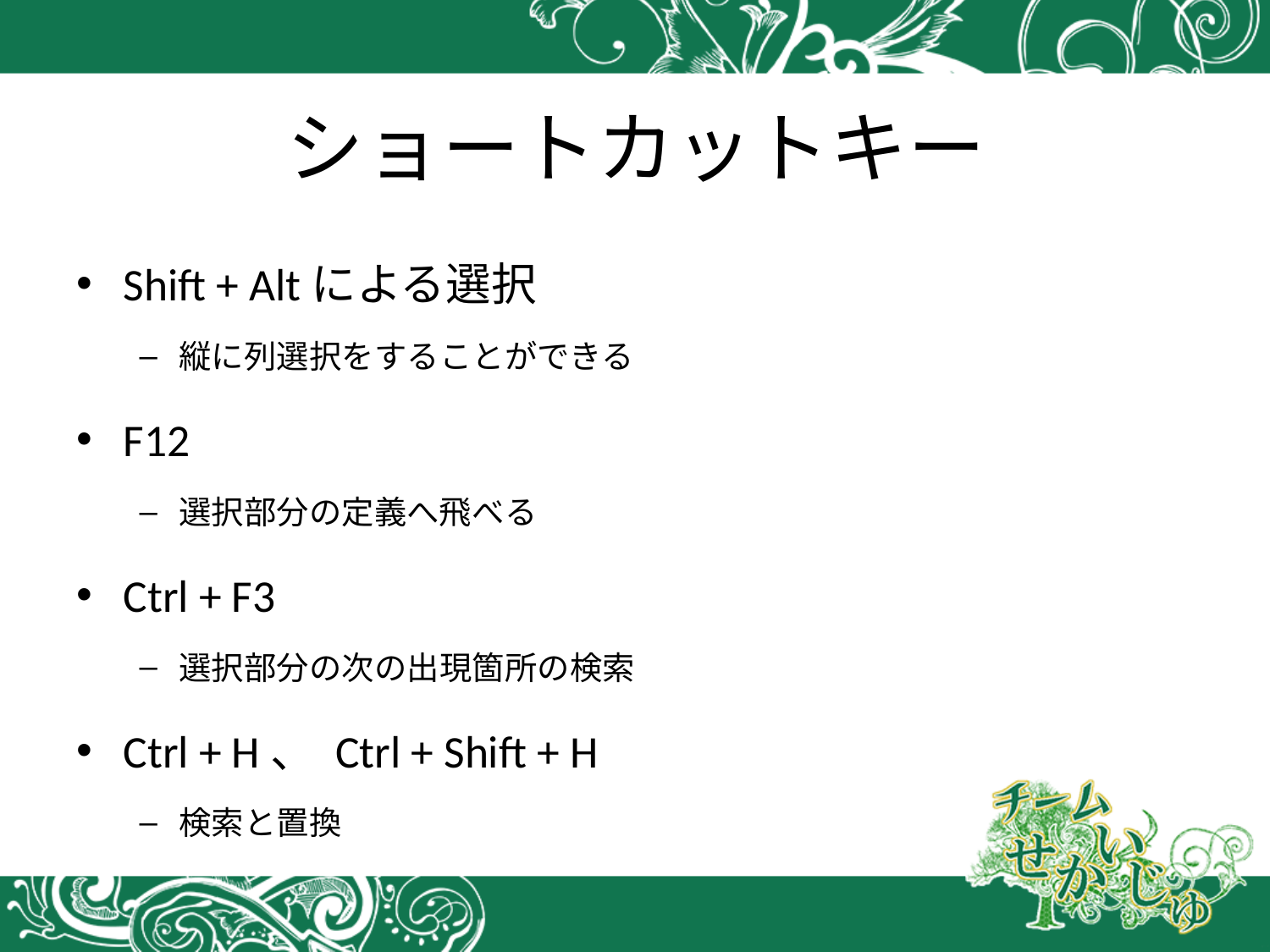

# ショートカットキー
Shift + Altによる選択
縦に列選択をすることができる
F12
選択部分の定義へ飛べる
Ctrl + F3
選択部分の次の出現箇所の検索
Ctrl + H、 Ctrl + Shift + H
検索と置換